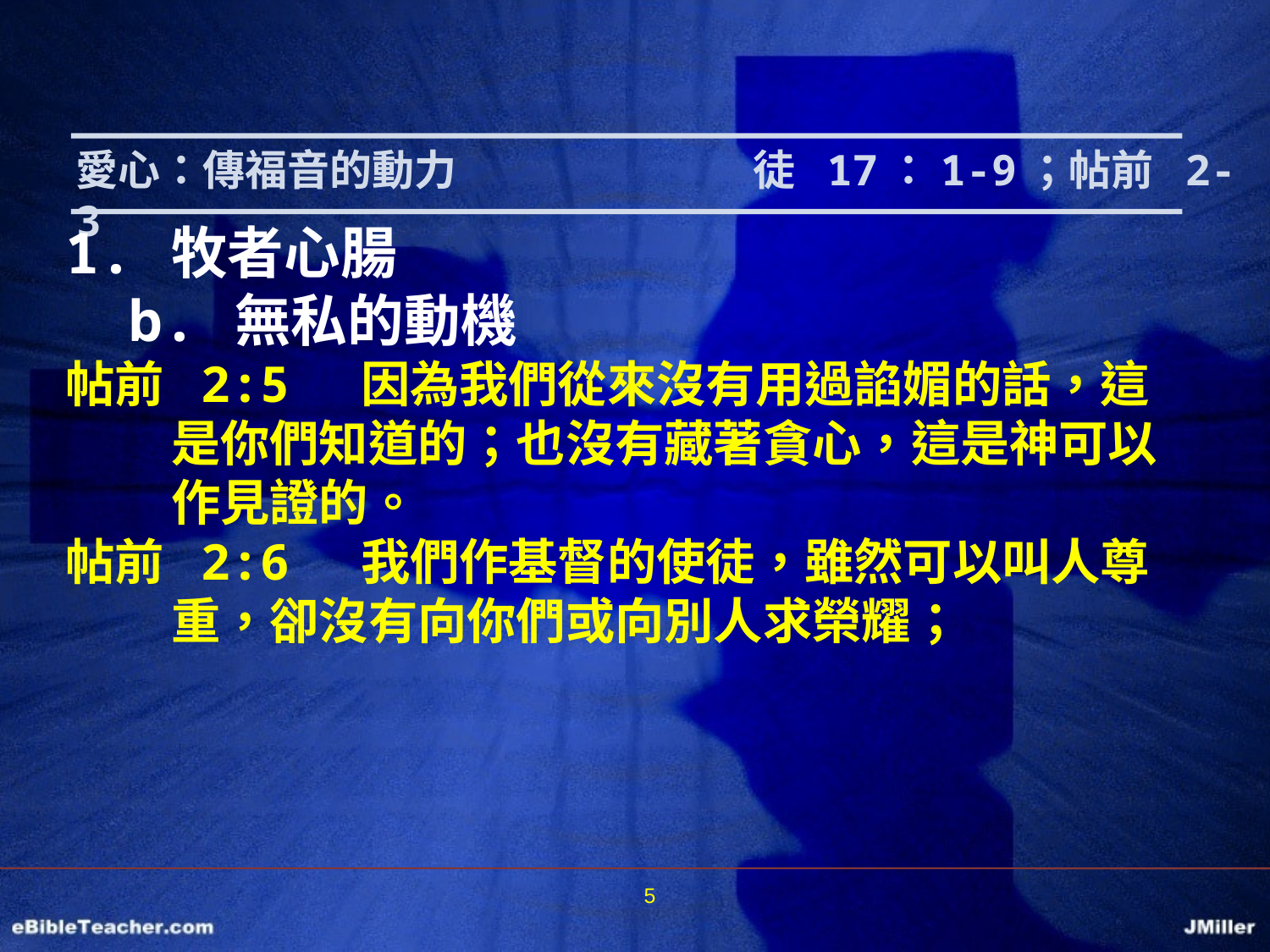

愛心：傳福音的動力		  徒 17：1-9；帖前 2-3
1.	牧者心腸
b.	無私的動機
帖前 2:5  因為我們從來沒有用過諂媚的話，這是你們知道的；也沒有藏著貪心，這是神可以作見證的。
帖前 2:6  我們作基督的使徒，雖然可以叫人尊重，卻沒有向你們或向別人求榮耀；